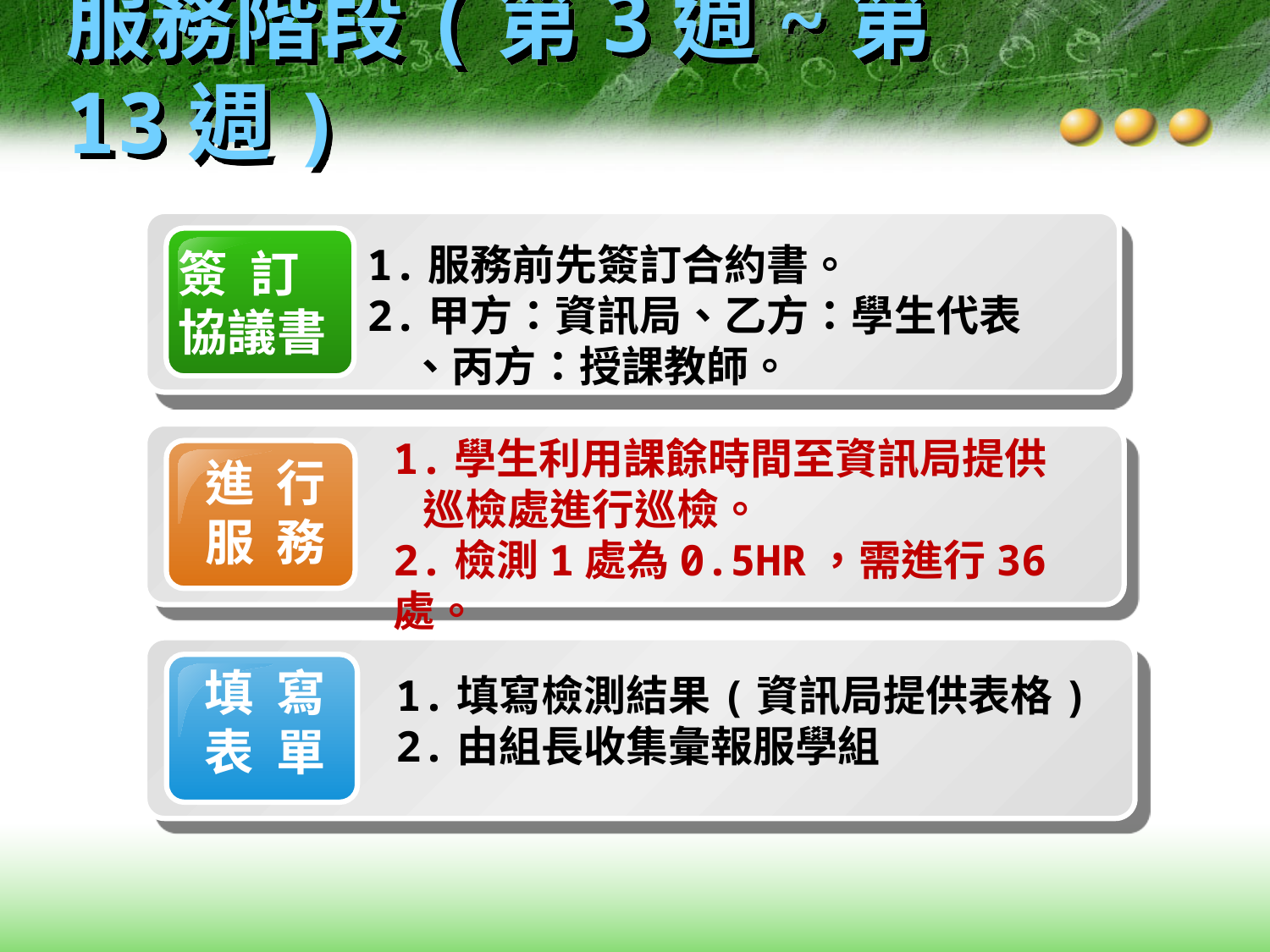

# 服務階段(第3週~第13週)

簽  訂
協議書

1.服務前先簽訂合約書。
2.甲方：資訊局、乙方：學生代表
　、丙方：授課教師。

1.學生利用課餘時間至資訊局提供
  巡檢處進行巡檢。
2.檢測1處為0.5HR，需進行36處。

進  行
服  務

填  寫
表  單

1.填寫檢測結果(資訊局提供表格)
2.由組長收集彙報服學組